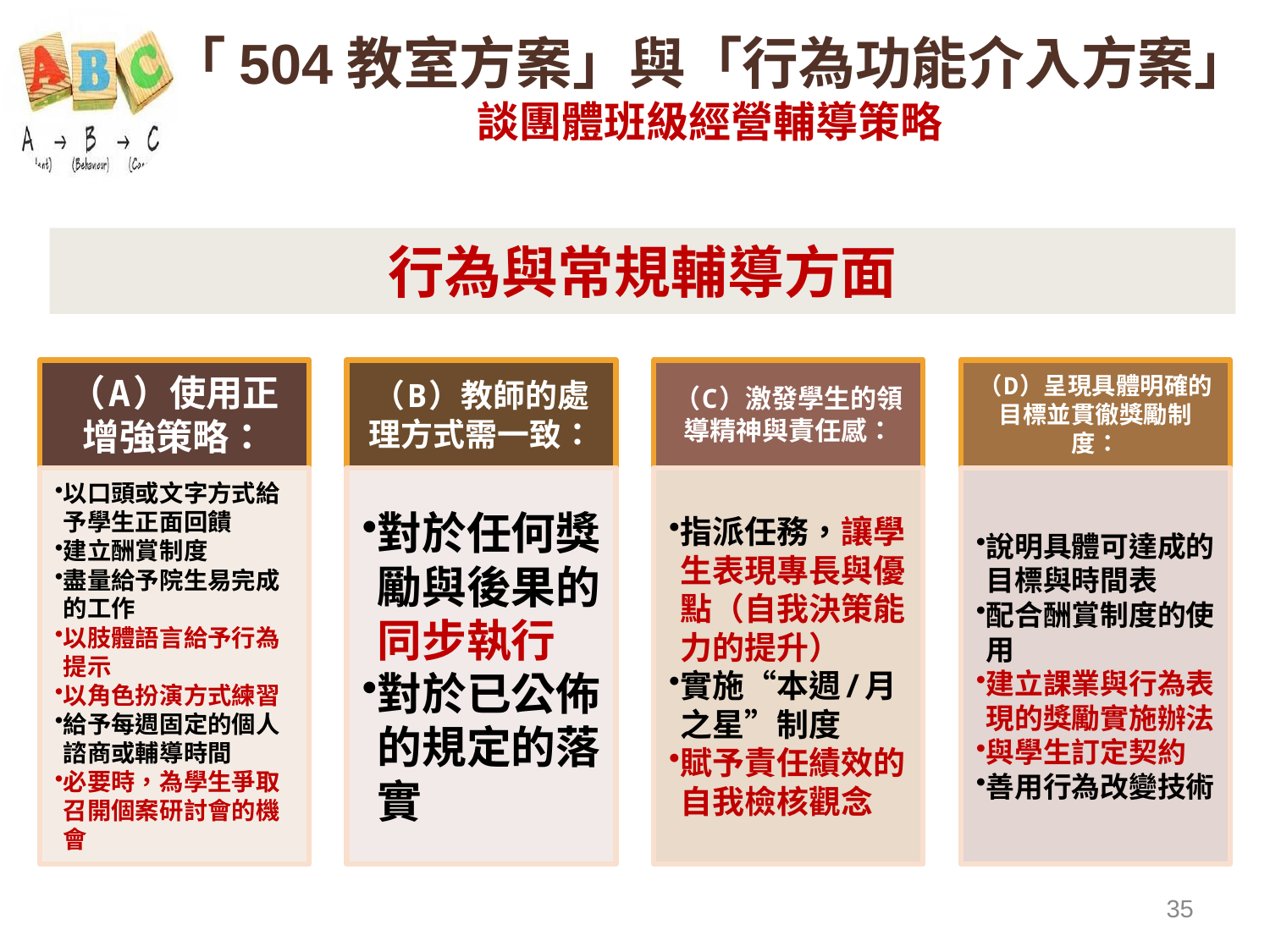

「504教室方案」與「行為功能介入方案」
談團體班級經營輔導策略
（A）使用正增強策略：
以口頭或文字方式給予學生正面回饋
（B）教師的處理方式需一致：
對於任何獎勵與後果的同步執行
（C）激發學生的領導精神與責任感：
指派任務，讓學生表現專長與優點（自我決策能力的提升）
建立酬賞制度
盡量給予院生易完成的工作
以肢體語言給予行為提示
以角色扮演方式練習
給予每週固定的個人諮商或輔導時間
必要時，為學生爭取召開個案研討會的機會
對於已公佈的規定的落實
實施“本週/月之星”制度
賦予責任績效的自我檢核觀念
（D）呈現具體明確的目標並貫徹獎勵制度：
說明具體可達成的目標與時間表
配合酬賞制度的使用
建立課業與行為表現的獎勵實施辦法
與學生訂定契約
善用行為改變技術
行為與常規輔導方面

35